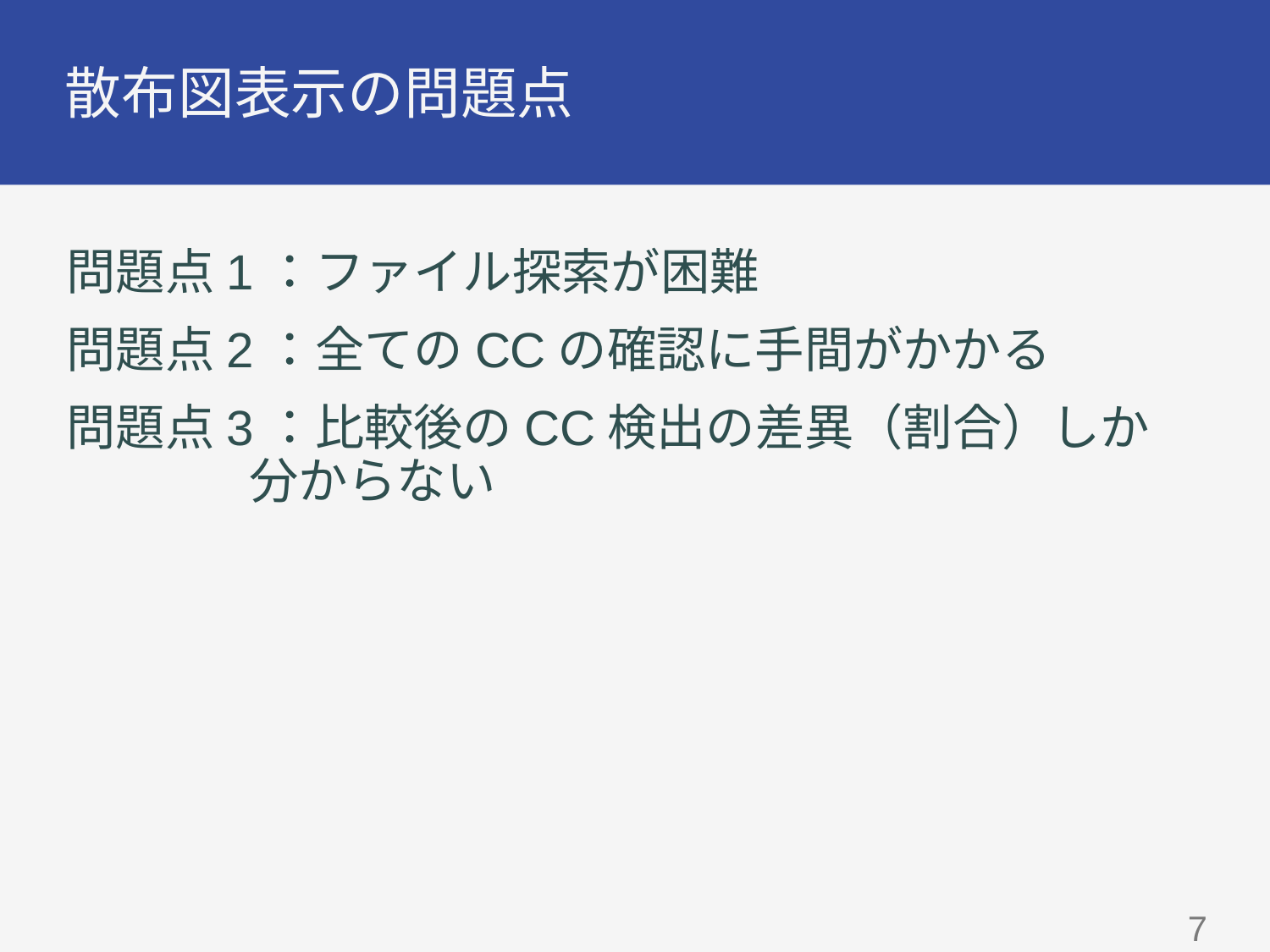

# 散布図表示の問題点
問題点1：ファイル探索が困難
問題点2：全てのCCの確認に手間がかかる
問題点3：比較後のCC検出の差異（割合）しか
                 分からない
7